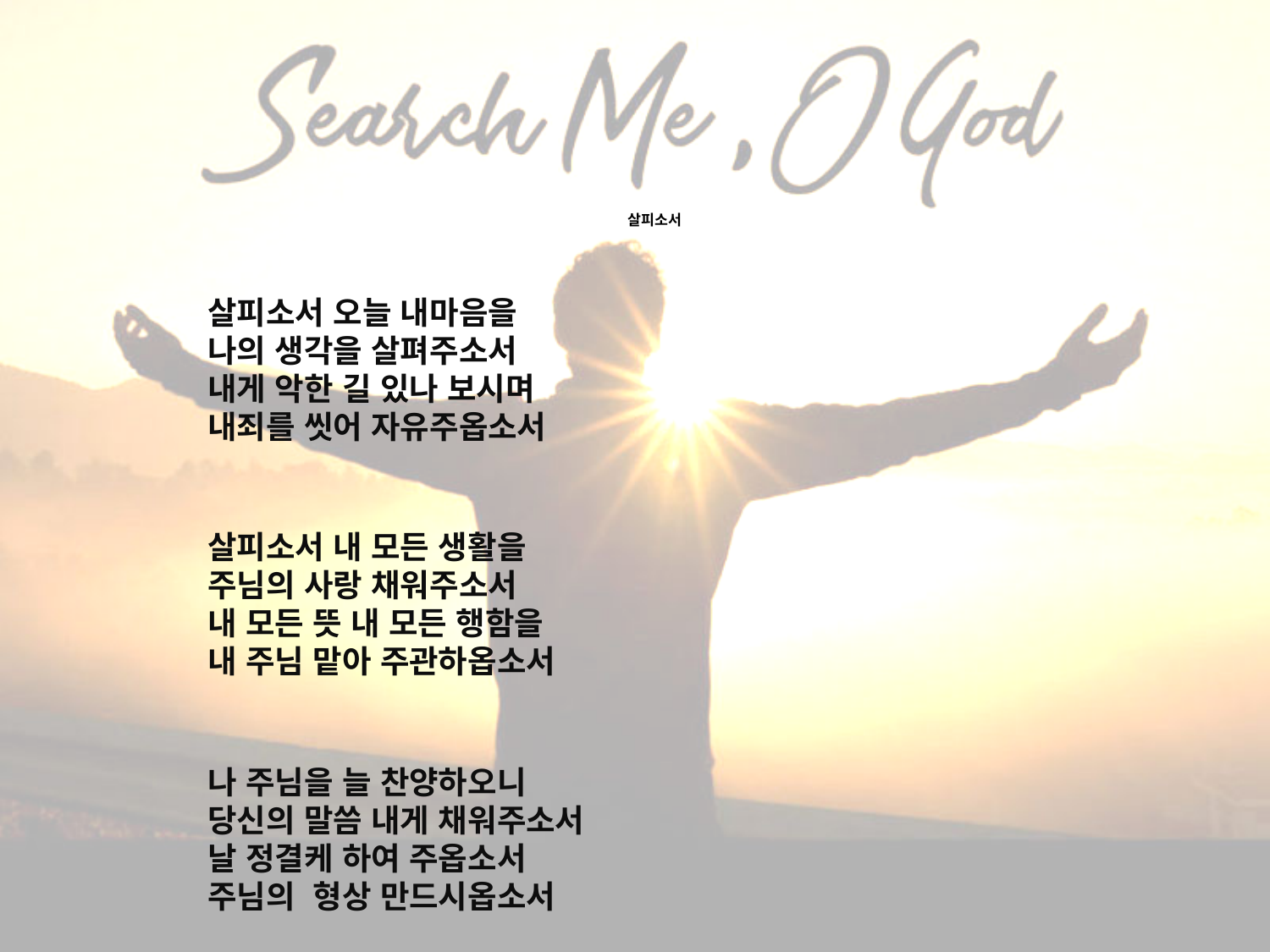

# 살피소서
살피소서 오늘 내마음을
나의 생각을 살펴주소서
내게 악한 길 있나 보시며
내죄를 씻어 자유주옵소서
살피소서 내 모든 생활을
주님의 사랑 채워주소서
내 모든 뜻 내 모든 행함을
내 주님 맡아 주관하옵소서
나 주님을 늘 찬양하오니
당신의 말씀 내게 채워주소서
날 정결케 하여 주옵소서
주님의  형상 만드시옵소서